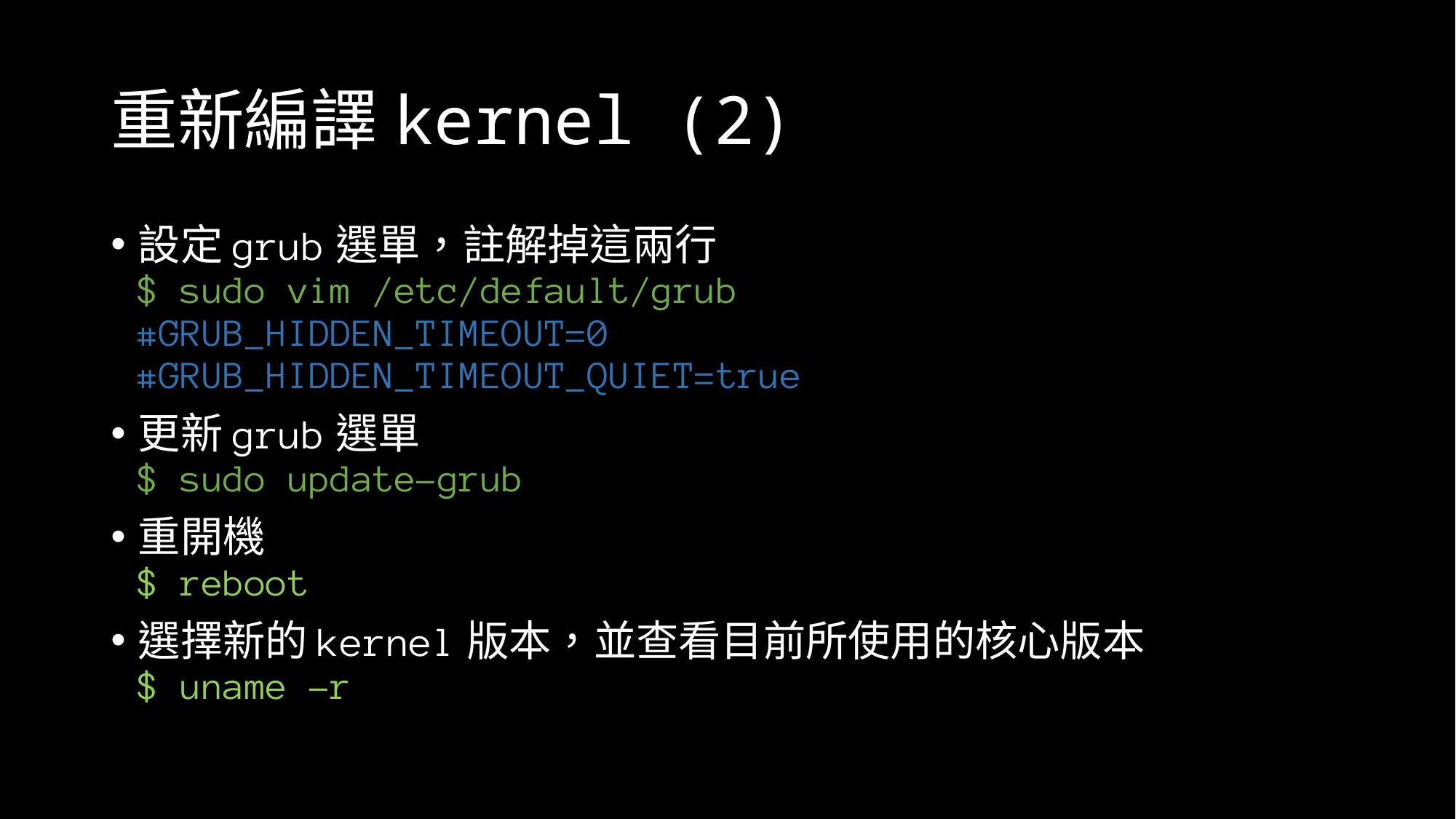

# 重新編譯kernel (2)
設定grub選單，註解掉這兩行
$ sudo vim /etc/default/grub
#GRUB_HIDDEN_TIMEOUT=0
#GRUB_HIDDEN_TIMEOUT_QUIET=true
更新grub選單
$ sudo update-grub
重開機
$ reboot
選擇新的kernel版本，並查看目前所使用的核心版本
$ uname -r